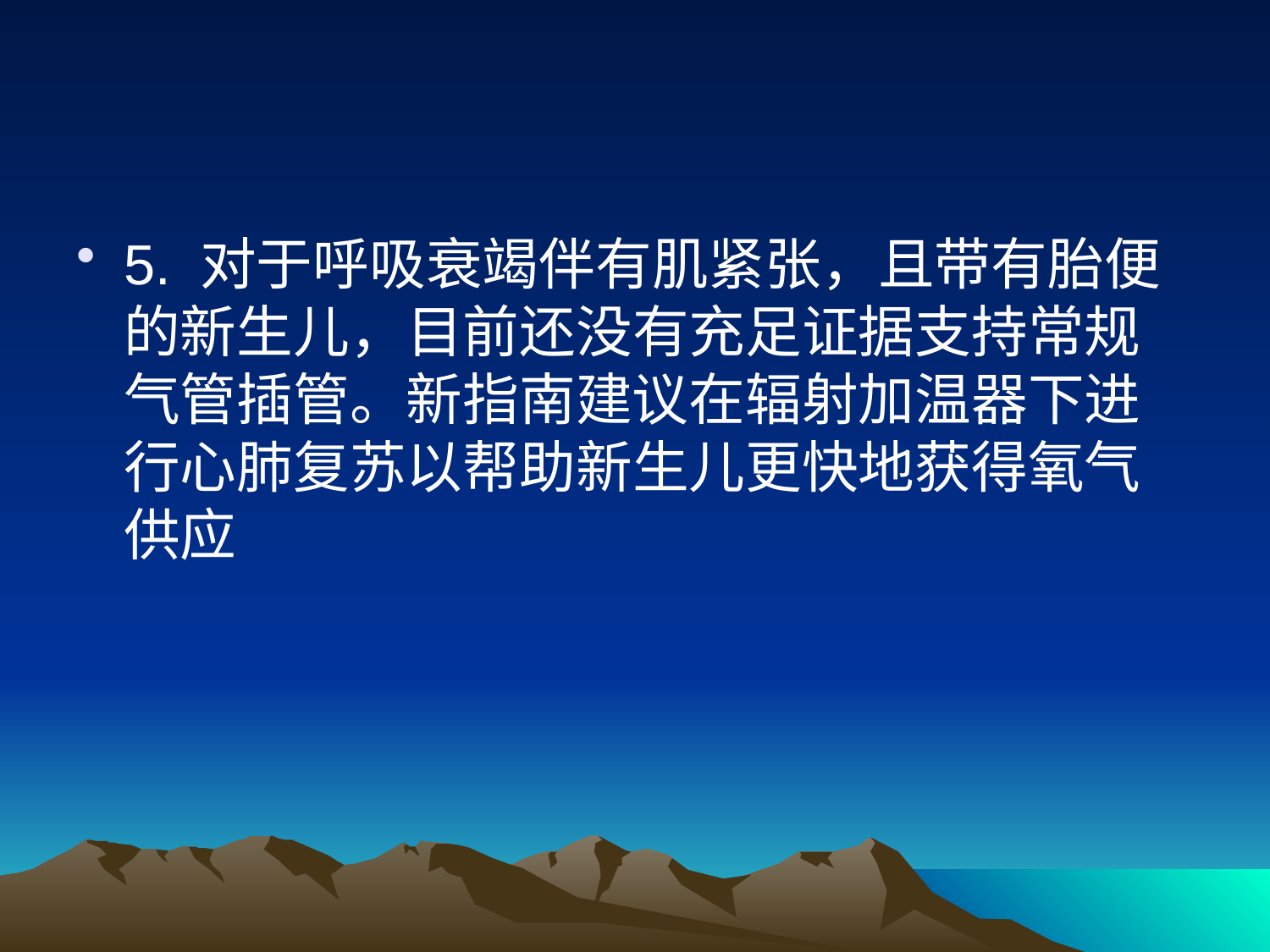

#
5. 对于呼吸衰竭伴有肌紧张，且带有胎便的新生儿，目前还没有充足证据支持常规气管插管。新指南建议在辐射加温器下进行心肺复苏以帮助新生儿更快地获得氧气供应